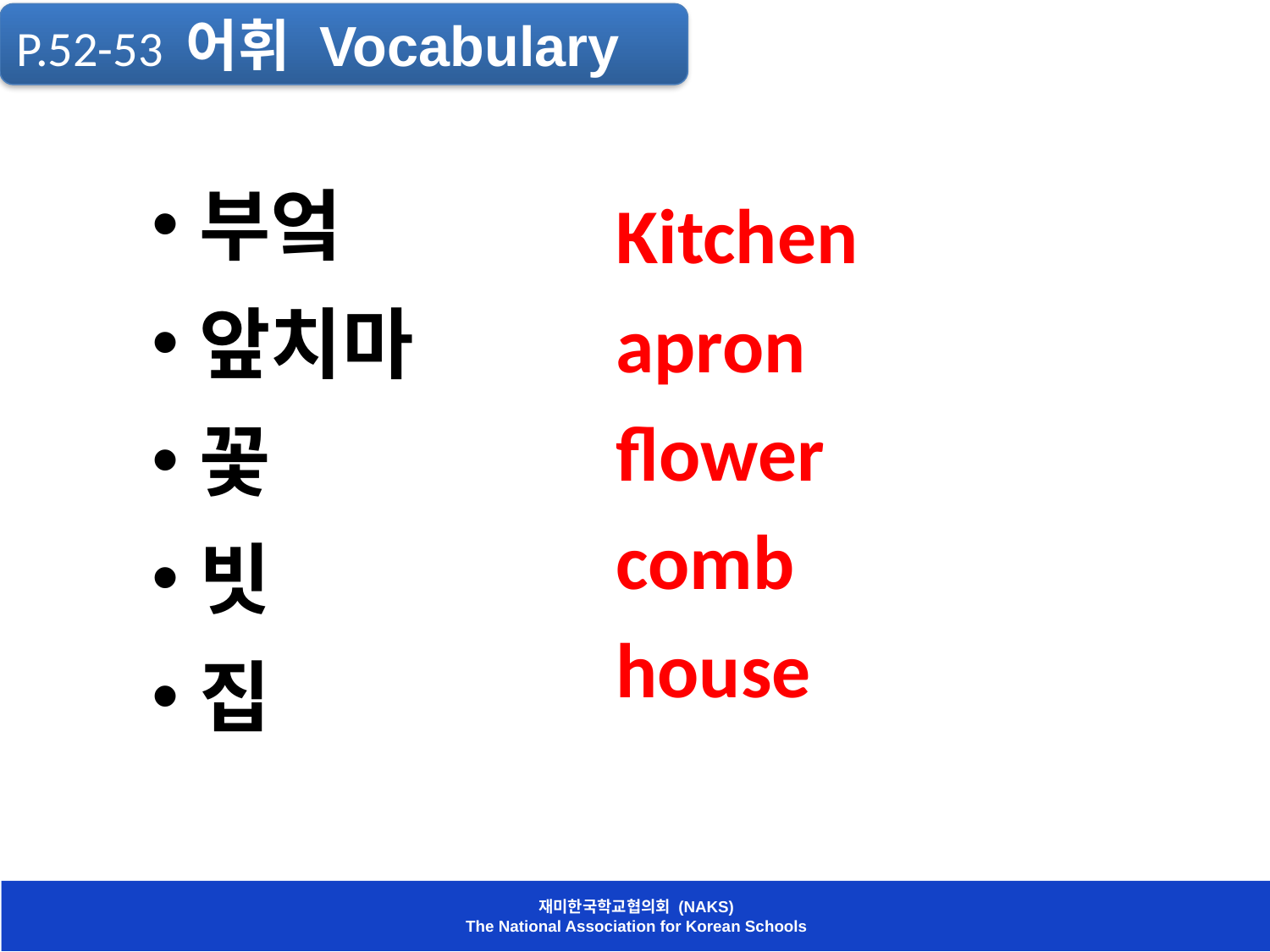

P.52-53 어휘 Vocabulary
부엌
앞치마
꽃
빗
집

Kitchen
apron
flower
comb
house

재미한국학교협의회 (NAKS)
The National Association for Korean Schools